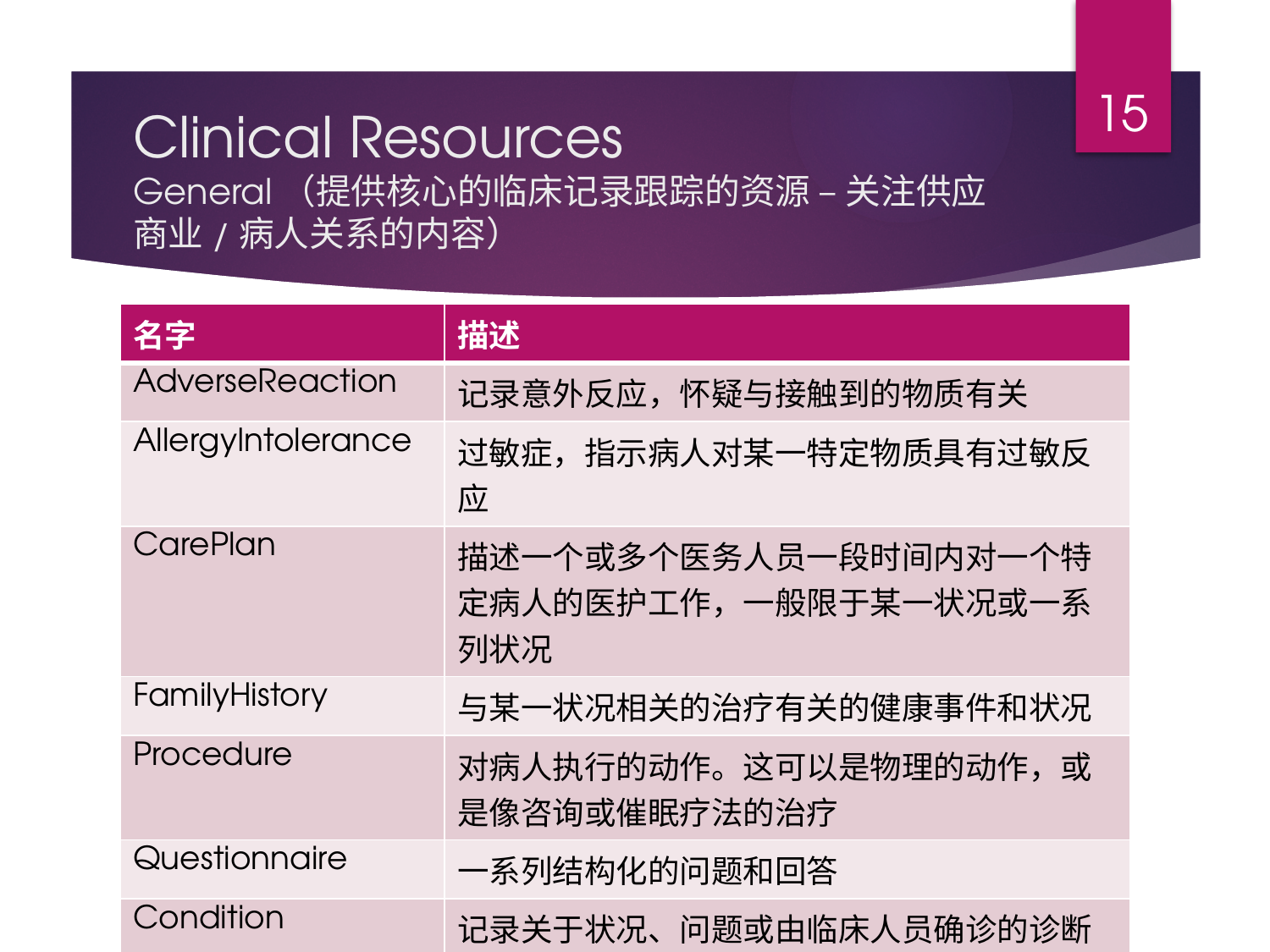

15
# Clinical Resources General（提供核心的临床记录跟踪的资源 – 关注供应商业/病人关系的内容）
| 名字 | 描述 |
| --- | --- |
| AdverseReaction | 记录意外反应，怀疑与接触到的物质有关 |
| AllergyIntolerance | 过敏症，指示病人对某一特定物质具有过敏反应 |
| CarePlan | 描述一个或多个医务人员一段时间内对一个特定病人的医护工作，一般限于某一状况或一系列状况 |
| FamilyHistory | 与某一状况相关的治疗有关的健康事件和状况 |
| Procedure | 对病人执行的动作。这可以是物理的动作，或是像咨询或催眠疗法的治疗 |
| Questionnaire | 一系列结构化的问题和回答 |
| Condition | 记录关于状况、问题或由临床人员确诊的诊断的详细信息 |